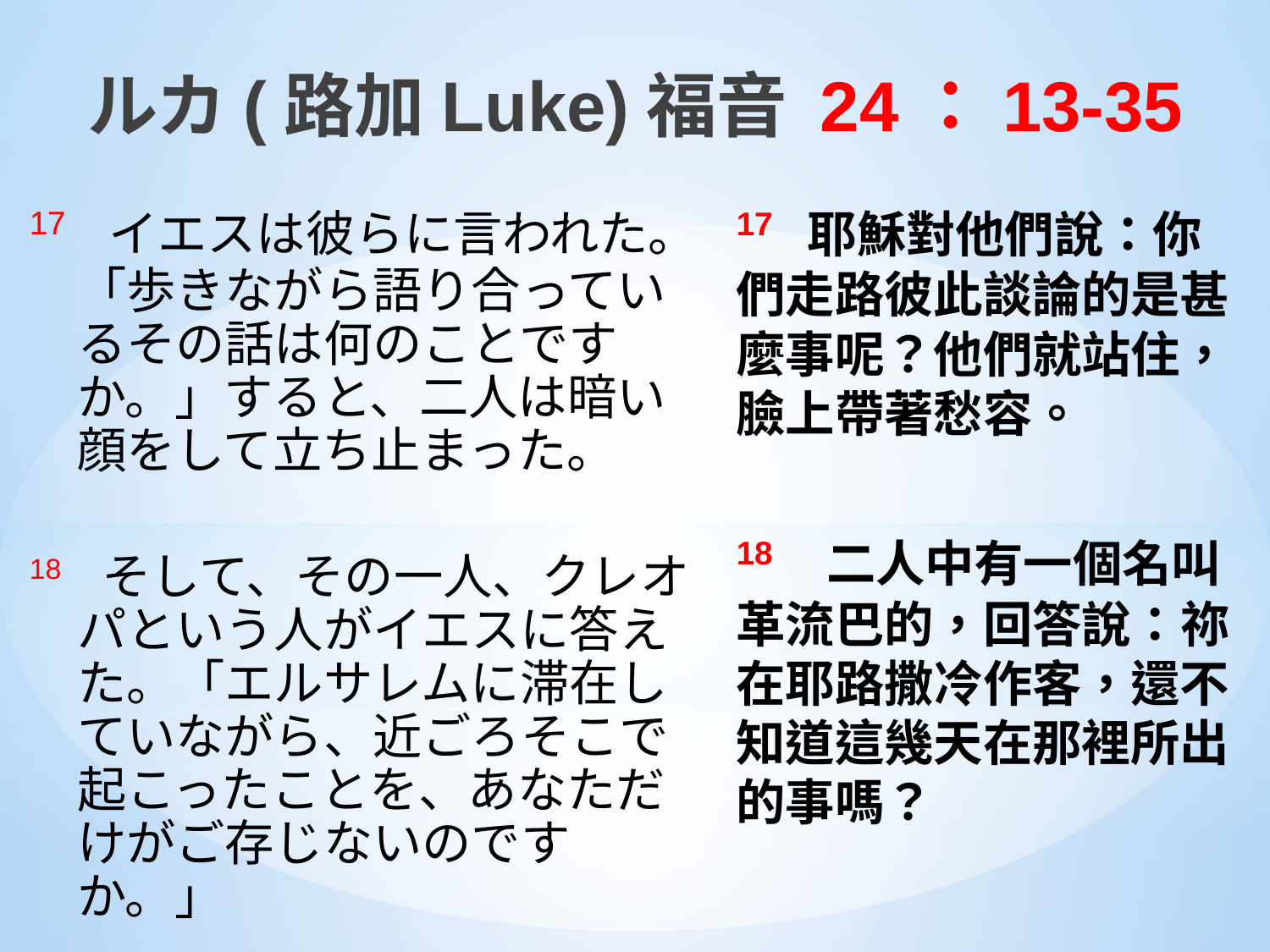

ルカ(路加Luke)福音 24：13-35
17  耶穌對他們說：你們走路彼此談論的是甚麼事呢？他們就站住，臉上帶著愁容。
18　 二人中有一個名叫革流巴的，回答說：祢在耶路撒冷作客，還不知道這幾天在那裡所出的事嗎？
17  イエスは彼らに言われた。「歩きながら語り合っているその話は何のことですか。」すると、二人は暗い顔をして立ち止まった。

18　そして、その一人、クレオパという人がイエスに答えた。「エルサレムに滞在していながら、近ごろそこで起こったことを、あなただけがご存じないのですか。」